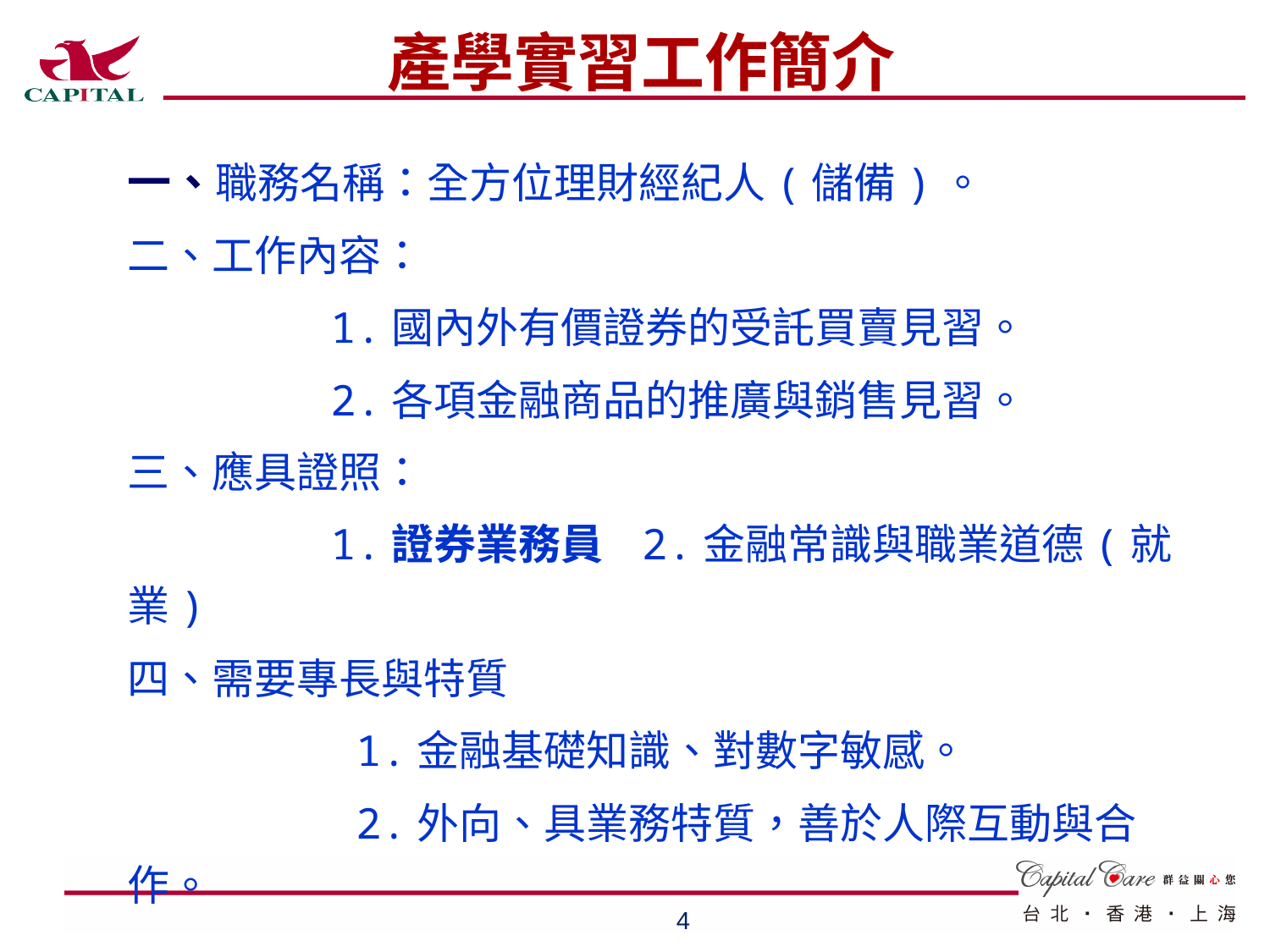

產學實習工作簡介
一、職務名稱：全方位理財經紀人(儲備)。
二、工作內容：
        1.國內外有價證券的受託買賣見習。
        2.各項金融商品的推廣與銷售見習。
三、應具證照：
        1.證券業務員   2.金融常識與職業道德(就業)
四、需要專長與特質
         1.金融基礎知識、對數字敏感。
         2.外向、具業務特質，善於人際互動與合作。
4